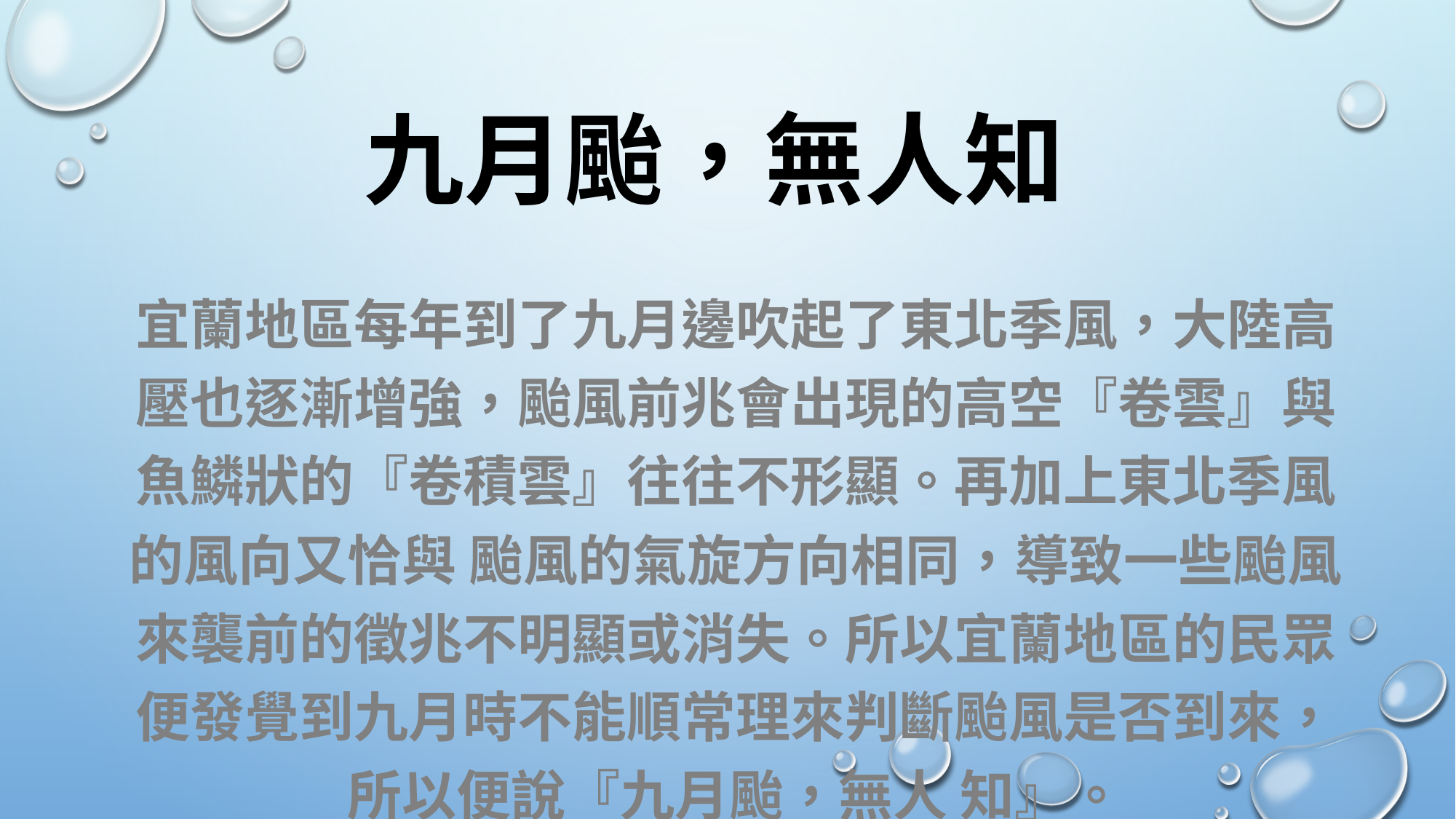

# 九月颱，無人知
宜蘭地區每年到了九月邊吹起了東北季風，大陸高壓也逐漸增強，颱風前兆會出現的高空『卷雲』與魚鱗狀的『卷積雲』往往不形顯。再加上東北季風的風向又恰與 颱風的氣旋方向相同，導致一些颱風來襲前的徵兆不明顯或消失。所以宜蘭地區的民眾便發覺到九月時不能順常理來判斷颱風是否到來，所以便說『九月颱，無人 知』。